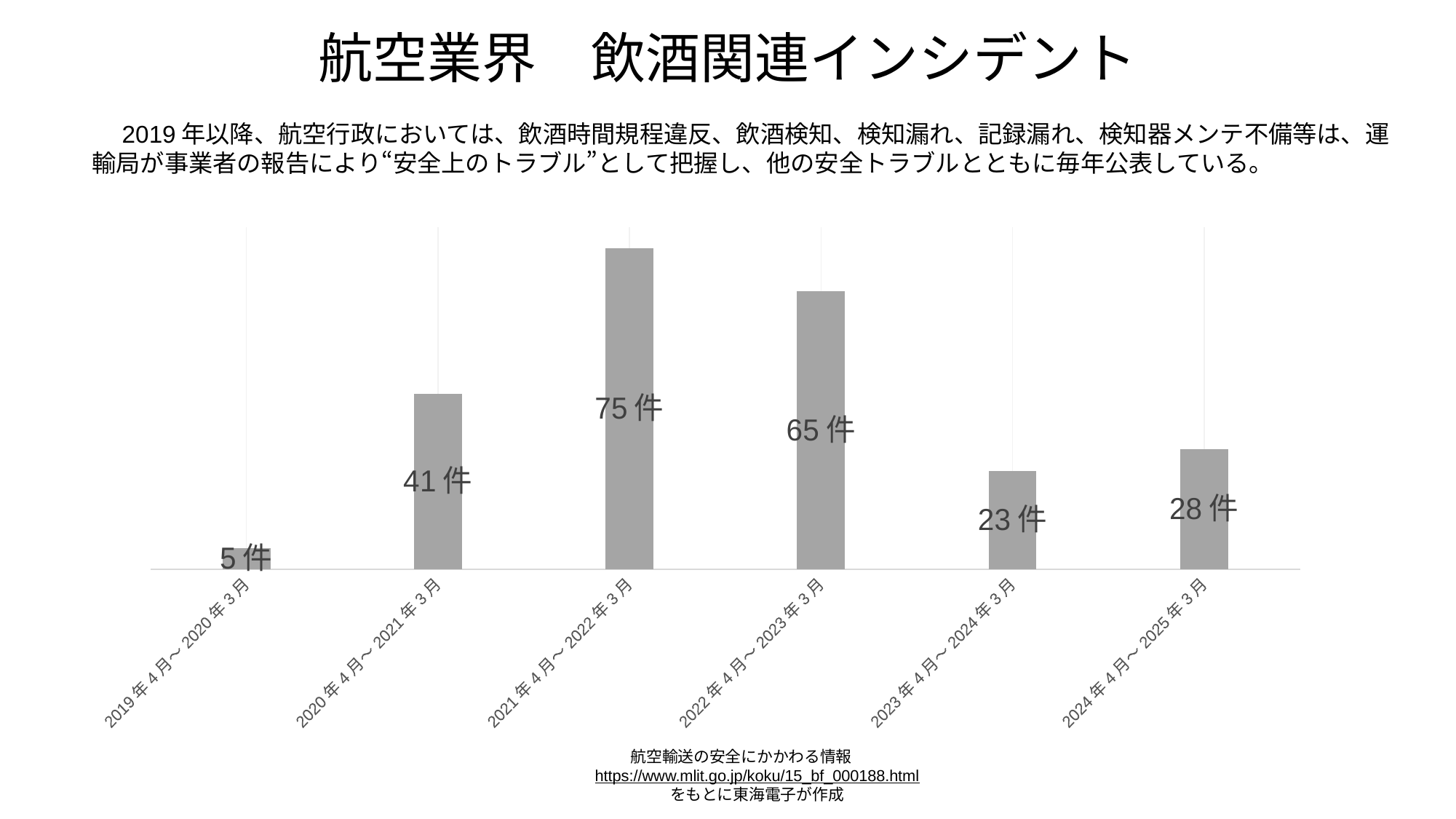

# 航空業界　飲酒関連インシデント
　2019年以降、航空行政においては、飲酒時間規程違反、飲酒検知、検知漏れ、記録漏れ、検知器メンテ不備等は、運輸局が事業者の報告により“安全上のトラブル”として把握し、他の安全トラブルとともに毎年公表している。

### Chart

| Category | 系列 1 |
|---|---|
| 2019年4月～2020年3月 | 5.0 |
| 2020年4月～2021年3月 | 41.0 |
| 2021年4月～2022年3月 | 75.0 |
| 2022年4月～2023年3月 | 65.0 |
| 2023年4月～2024年3月 | 23.0 |
| 2024年4月～2025年3月 | 28.0 |
航空輸送の安全にかかわる情報
https://www.mlit.go.jp/koku/15_bf_000188.html
をもとに東海電子が作成